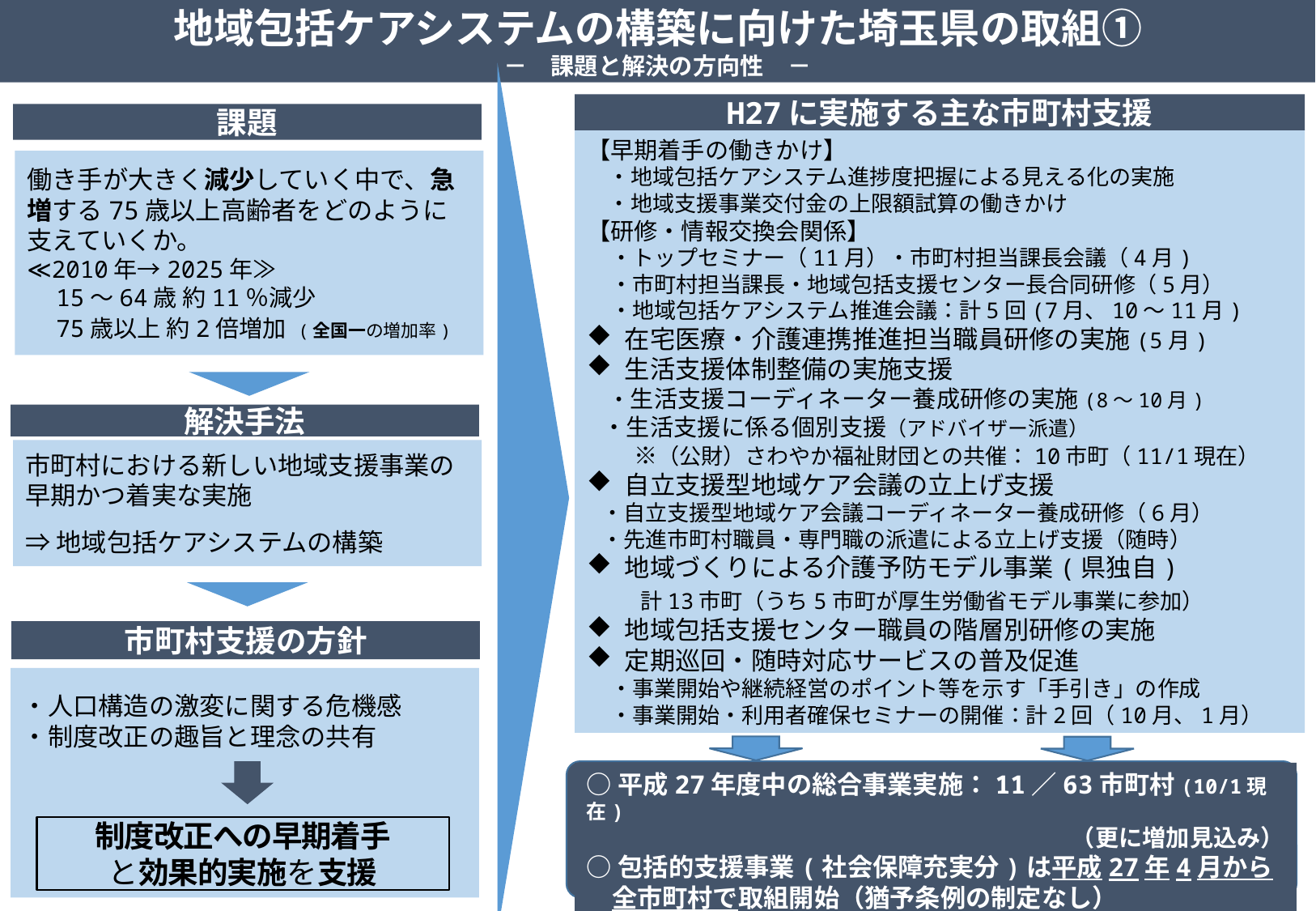

地域包括ケアシステムの構築に向けた埼玉県の取組①
－　課題と解決の方向性　－
H27に実施する主な市町村支援
課題
【早期着手の働きかけ】
　・地域包括ケアシステム進捗度把握による見える化の実施
　・地域支援事業交付金の上限額試算の働きかけ
【研修・情報交換会関係】
・トップセミナー（11月）・市町村担当課長会議（4月)
・市町村担当課長・地域包括支援センター長合同研修（5月）
・地域包括ケアシステム推進会議：計5回(7月、10～11月)
在宅医療・介護連携推進担当職員研修の実施(5月)
生活支援体制整備の実施支援
　・生活支援コーディネーター養成研修の実施(8～10月)
  ・生活支援に係る個別支援（アドバイザー派遣）
　　※（公財）さわやか福祉財団との共催：10市町（11/1現在）
自立支援型地域ケア会議の立上げ支援
  ・自立支援型地域ケア会議コーディネーター養成研修（6月）
  ・先進市町村職員・専門職の派遣による立上げ支援（随時）
地域づくりによる介護予防モデル事業(県独自)
　　計13市町（うち5市町が厚生労働省モデル事業に参加）
地域包括支援センター職員の階層別研修の実施
定期巡回・随時対応サービスの普及促進
・事業開始や継続経営のポイント等を示す「手引き」の作成
・事業開始・利用者確保セミナーの開催：計2回（10月、1月）

働き手が大きく減少していく中で、急増する75歳以上高齢者をどのように支えていくか。
≪2010年→2025年≫
　15～64歳 約11％減少
　75歳以上 約2倍増加 (全国一の増加率)

解決手法
市町村における新しい地域支援事業の早期かつ着実な実施

⇒地域包括ケアシステムの構築

市町村支援の方針

・人口構造の激変に関する危機感
・制度改正の趣旨と理念の共有

○平成27年度中の総合事業実施：11／63市町村(10/1現在)
（更に増加見込み）
○包括的支援事業(社会保障充実分)は平成27年4月から
　全市町村で取組開始（猶予条例の制定なし）
制度改正への早期着手
と効果的実施を支援